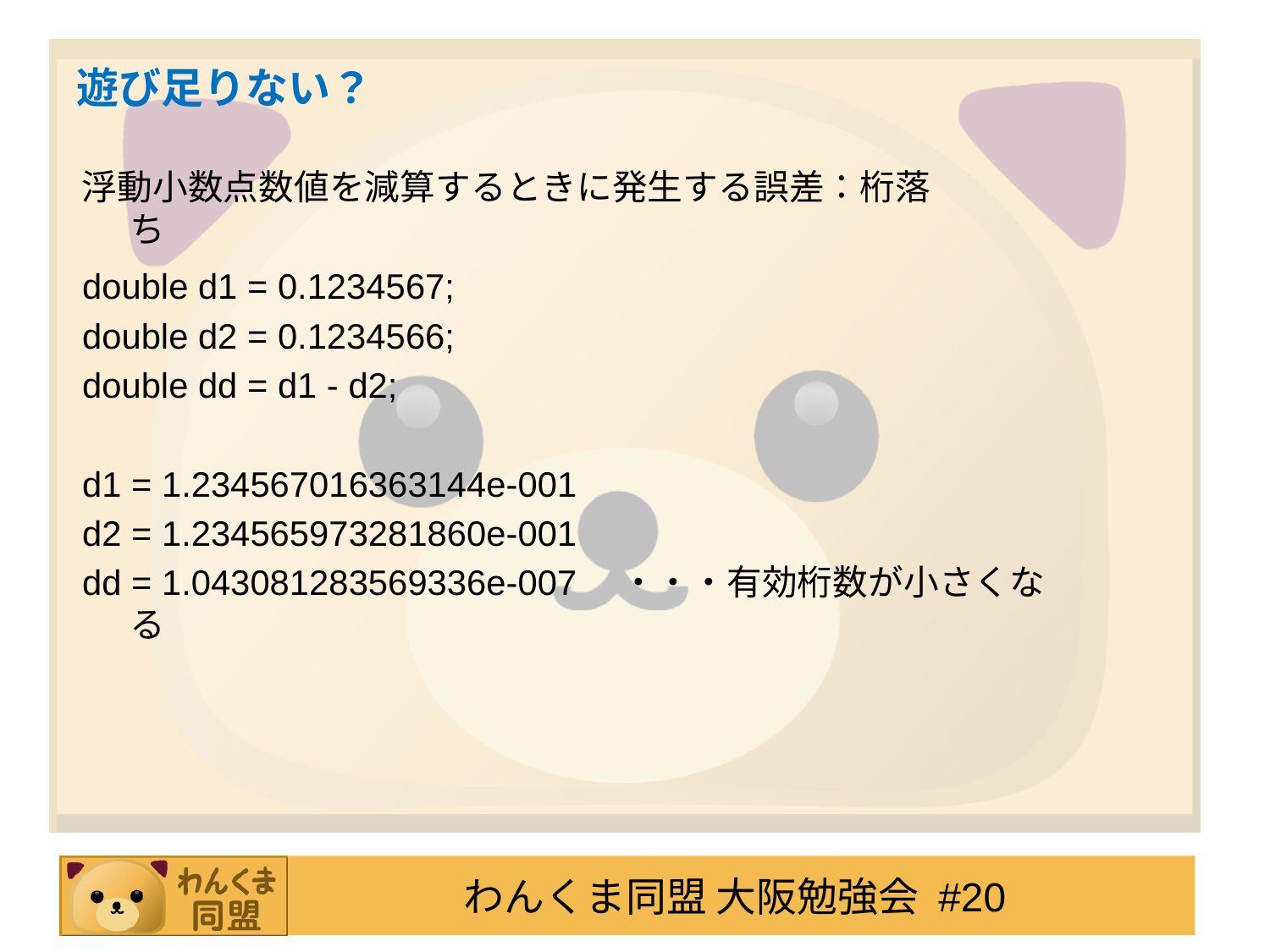

# 遊び足りない？
浮動小数点数値を減算するときに発生する誤差：桁落ち
double d1 = 0.1234567;
double d2 = 0.1234566;
double dd = d1 - d2;

d1 = 1.234567016363144e-001
d2 = 1.234565973281860e-001
dd = 1.043081283569336e-007　・・・有効桁数が小さくなる